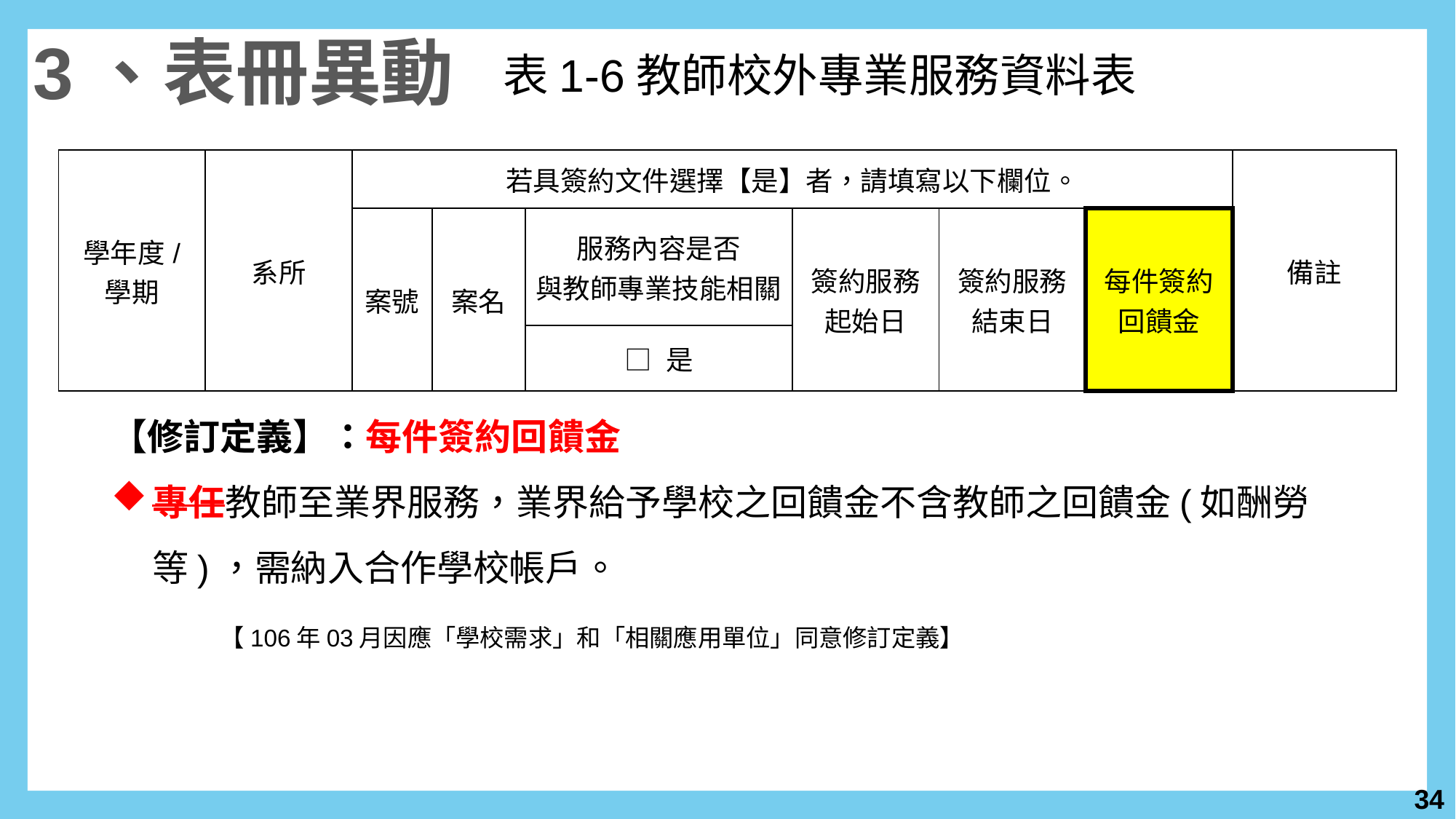

3、表冊異動
表1-6教師校外專業服務資料表
| 學年度/ 學期 | 系所 | 若具簽約文件選擇【是】者，請填寫以下欄位。 |  |  |  |  |  | 備註 |
| --- | --- | --- | --- | --- | --- | --- | --- | --- |
|  |  | 案號 | 案名 | 服務內容是否 與教師專業技能相關 | 簽約服務 起始日 | 簽約服務 結束日 | 每件簽約 回饋金 |  |
|  |  |  |  | □ 是 |  |  |  |  |
【修訂定義】：每件簽約回饋金
專任教師至業界服務，業界給予學校之回饋金不含教師之回饋金(如酬勞等)，需納入合作學校帳戶。
	【106年03月因應「學校需求」和「相關應用單位」同意修訂定義】

34